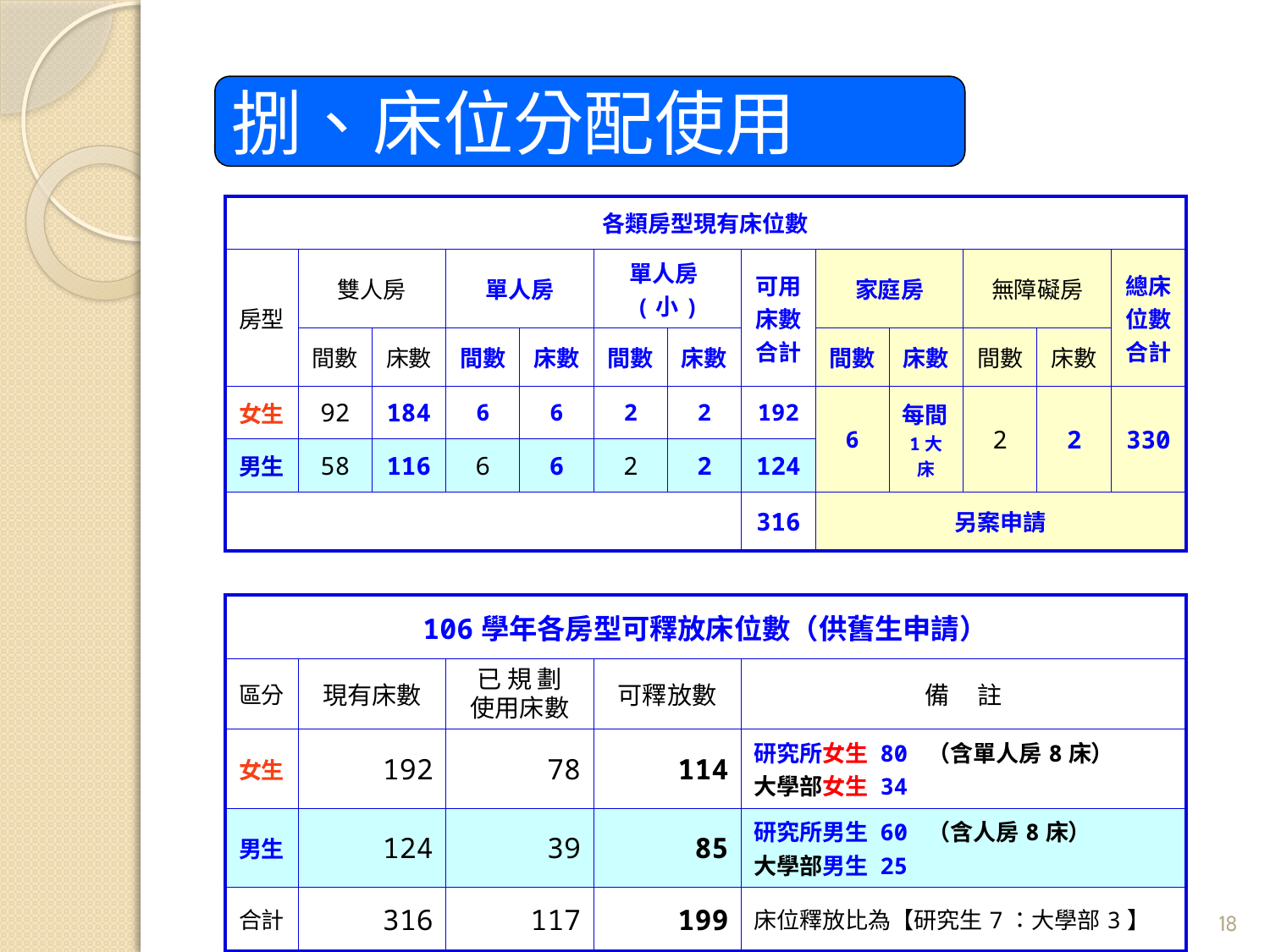

捌、床位分配使用
| 各類房型現有床位數 |  |  |  |  |  |  |  |  |  |  |  |  |
| --- | --- | --- | --- | --- | --- | --- | --- | --- | --- | --- | --- | --- |
| 房型 | 雙人房 |  | 單人房 |  | 單人房(小) |  | 可用床數合計 | 家庭房 |  | 無障礙房 |  | 總床位數合計 |
|  | 間數 | 床數 | 間數 | 床數 | 間數 | 床數 |  | 間數 | 床數 | 間數 | 床數 |  |
| 女生 | 92 | 184 | 6 | 6 | 2 | 2 | 192 | 6 | 每間1大床 | 2 | 2 | 330 |
| 男生 | 58 | 116 | 6 | 6 | 2 | 2 | 124 |  |  |  |  |  |
|  |  |  |  |  |  |  | 316 | 另案申請 |  |  |  |  |
|  |  |  |  |  |  |  |  |  |  |  |  |  |
| 106學年各房型可釋放床位數（供舊生申請） |  |  |  |  |  |  |  |  |  |  |  |  |
| 區分 | 現有床數 |  | 已 規 劃 使用床數 |  | 可釋放數 |  | 備 註 |  |  |  |  |  |
| 女生 | 192 |  | 78 |  | 114 |  | 研究所女生 80 （含單人房8床） 大學部女生 34 |  |  |  |  |  |
| 男生 | 124 |  | 39 |  | 85 |  | 研究所男生 60 （含人房8床） 大學部男生 25 |  |  |  |  |  |
| 合計 | 316 |  | 117 |  | 199 |  | 床位釋放比為【研究生7：大學部3】 |  |  |  |  |  |
18
18